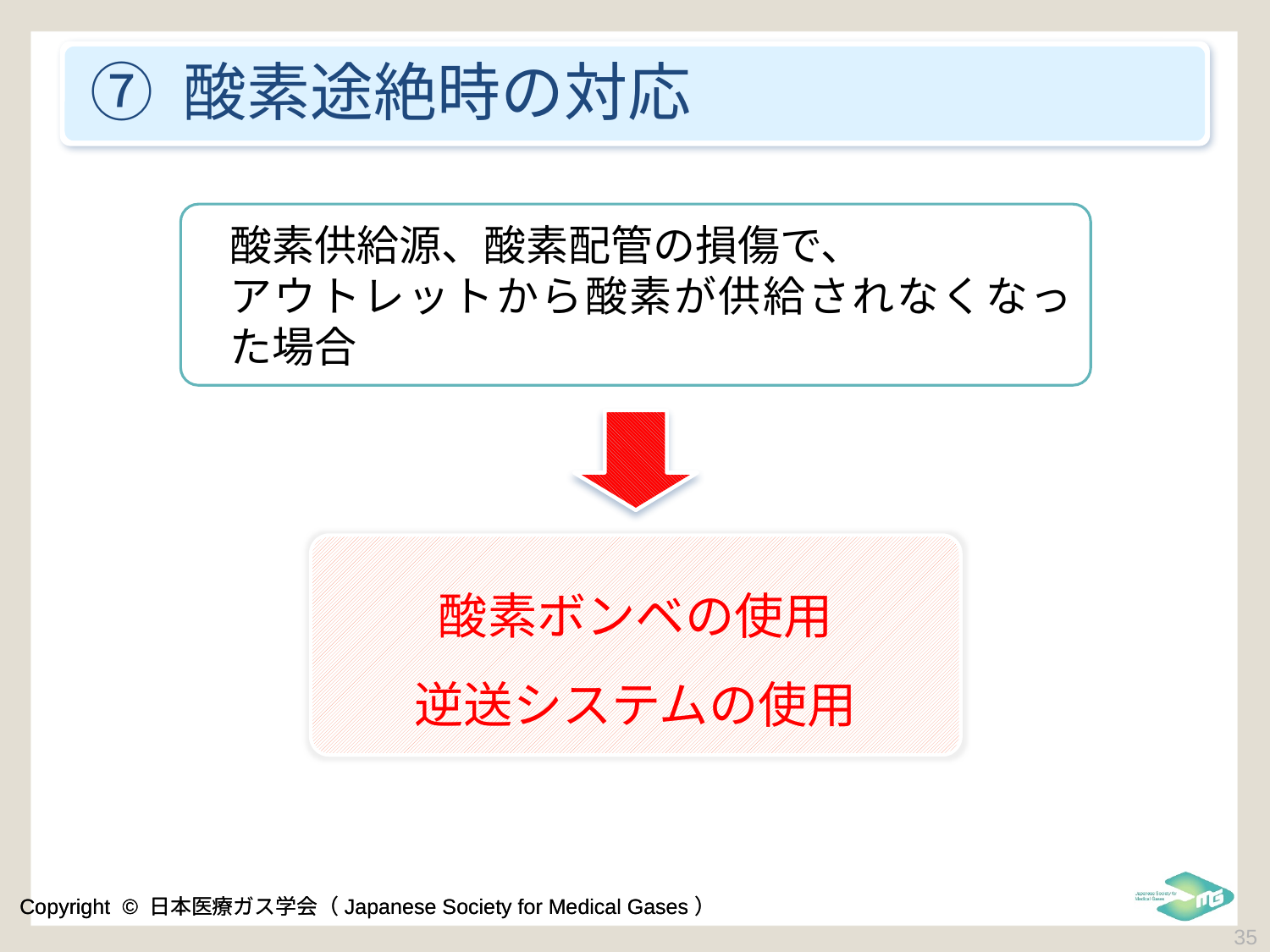

⑦ 酸素途絶時の対応

酸素供給源、酸素配管の損傷で、
アウトレットから酸素が供給されなくなった場合

酸素ボンベの使用
逆送システムの使用
 35